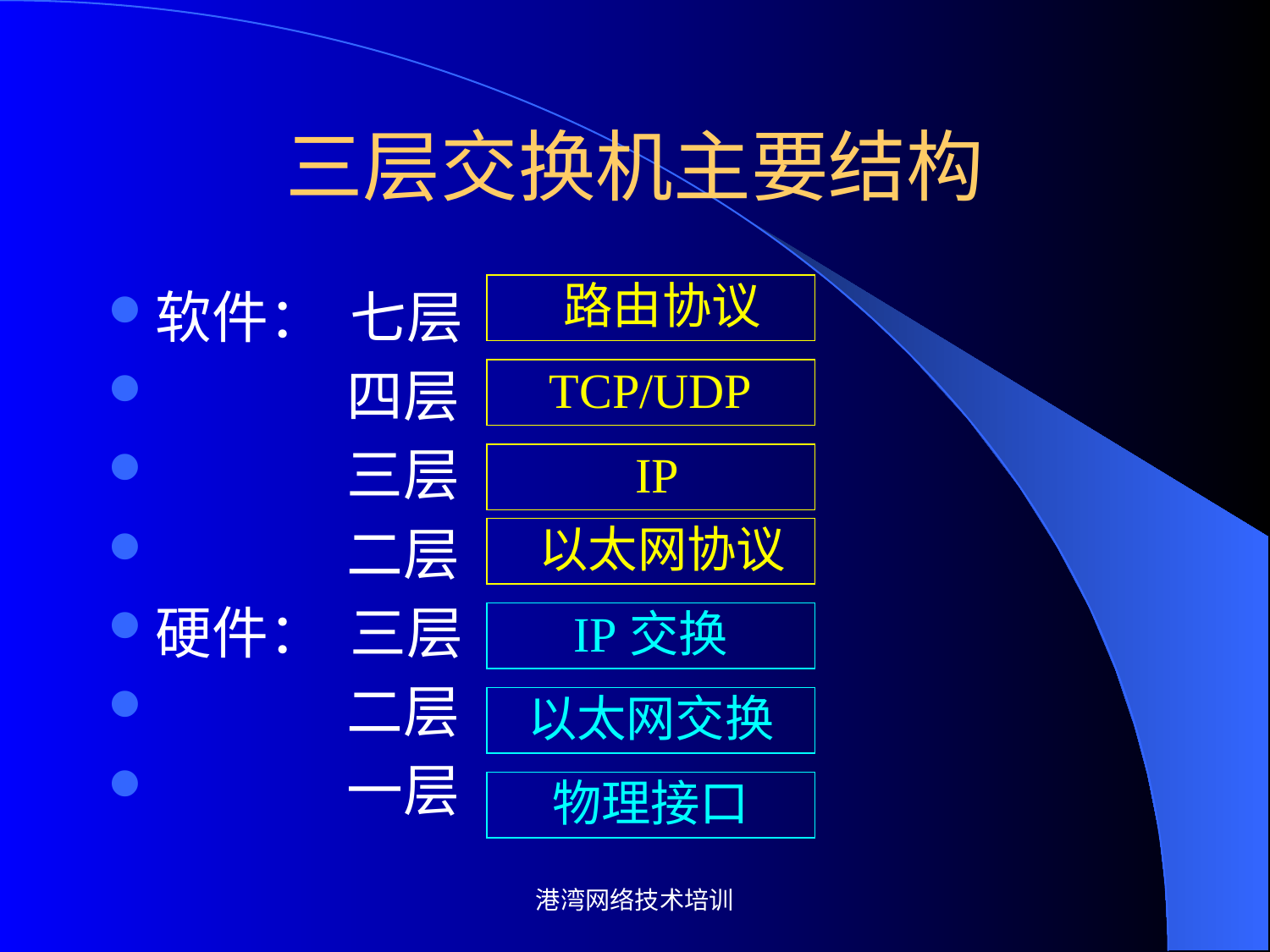

# 三层交换机主要结构
软件：  七层
              四层
              三层
              二层
硬件：  三层
              二层
              一层
 路由协议
TCP/UDP
 IP
 以太网协议
IP交换
以太网交换
物理接口

港湾网络技术培训
27